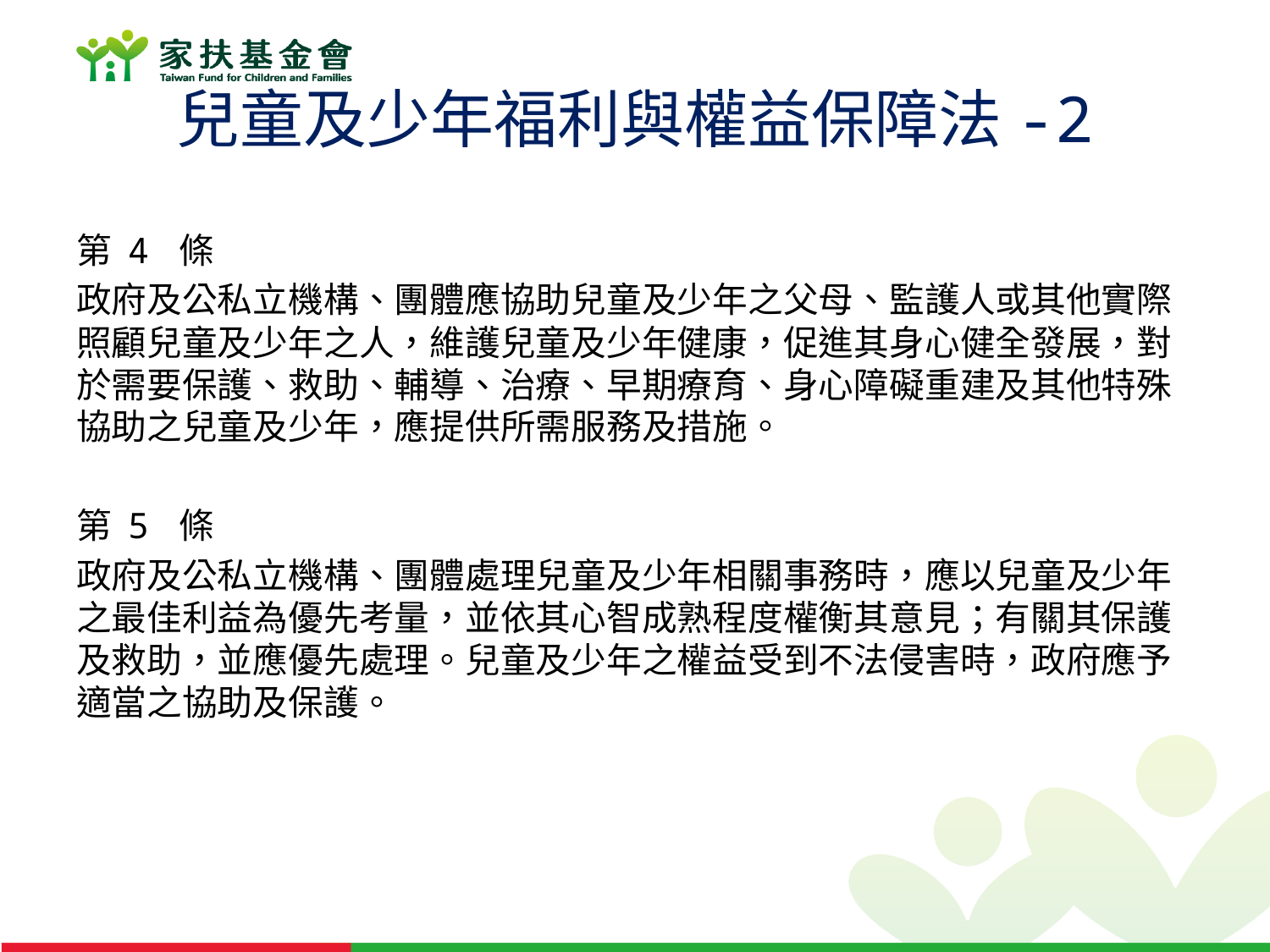

# 兒童及少年福利與權益保障法-2
第 4 條
政府及公私立機構、團體應協助兒童及少年之父母、監護人或其他實際照顧兒童及少年之人，維護兒童及少年健康，促進其身心健全發展，對於需要保護、救助、輔導、治療、早期療育、身心障礙重建及其他特殊協助之兒童及少年，應提供所需服務及措施。

第 5 條
政府及公私立機構、團體處理兒童及少年相關事務時，應以兒童及少年之最佳利益為優先考量，並依其心智成熟程度權衡其意見；有關其保護及救助，並應優先處理。兒童及少年之權益受到不法侵害時，政府應予適當之協助及保護。